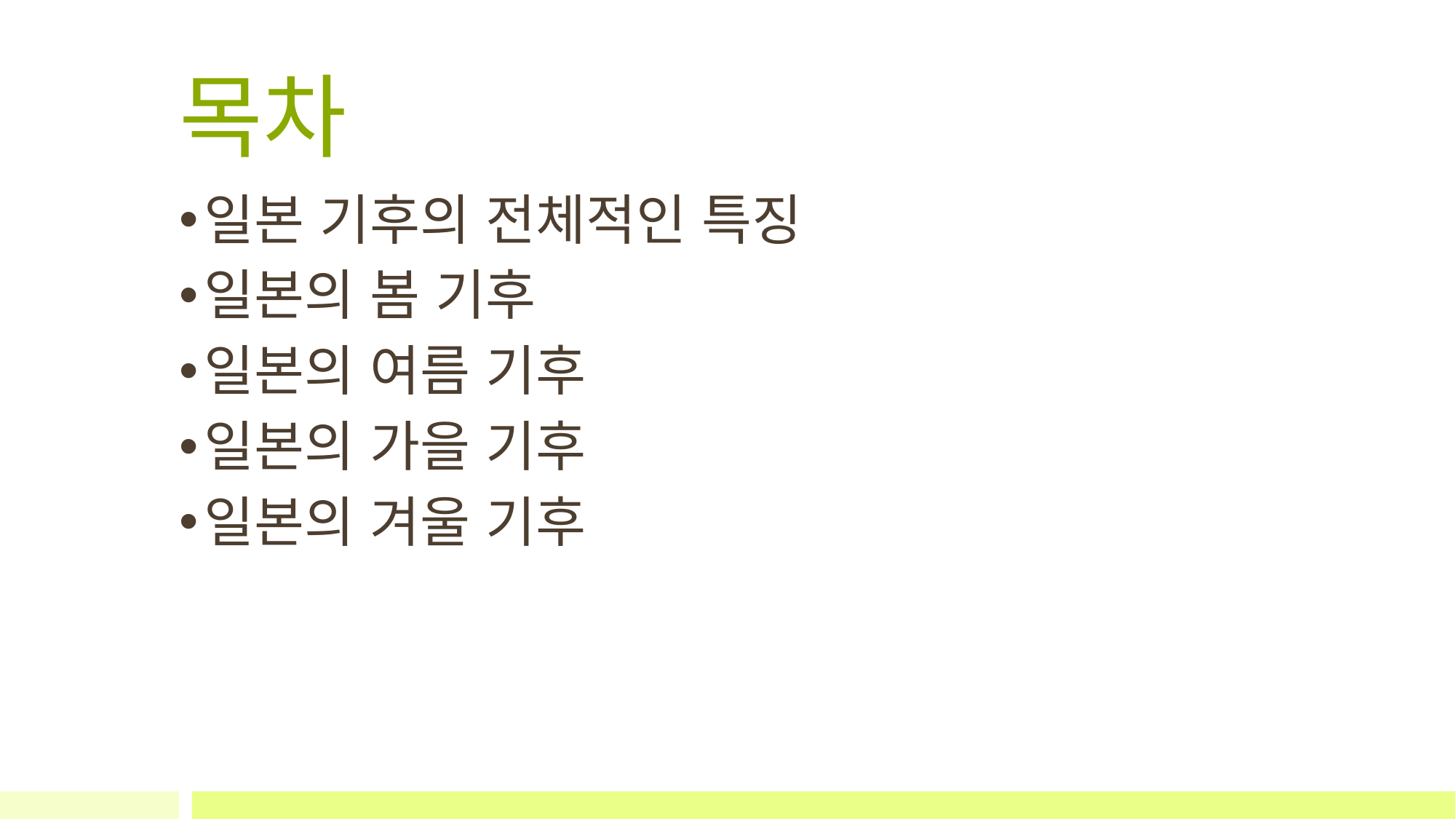

# 목차
일본 기후의 전체적인 특징
일본의 봄 기후
일본의 여름 기후
일본의 가을 기후
일본의 겨울 기후